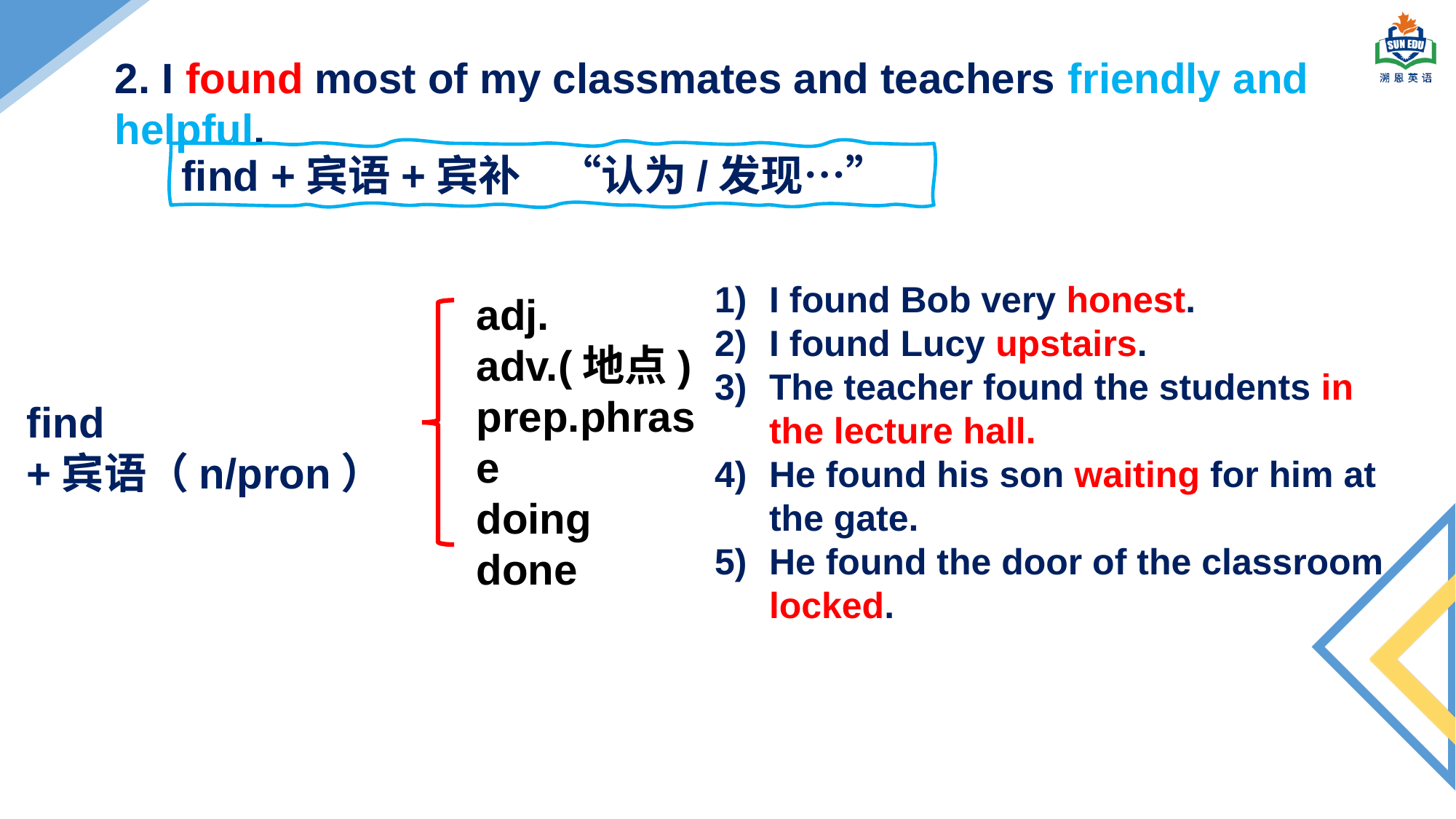

2. I found most of my classmates and teachers friendly and helpful.
find +宾语+宾补    “认为/发现…”
I found Bob very honest.
I found Lucy upstairs.
The teacher found the students in the lecture hall.
He found his son waiting for him at the gate.
He found the door of the classroom locked.
adj.
adv.(地点)
prep.phrase
doing
done

find +宾语（n/pron）